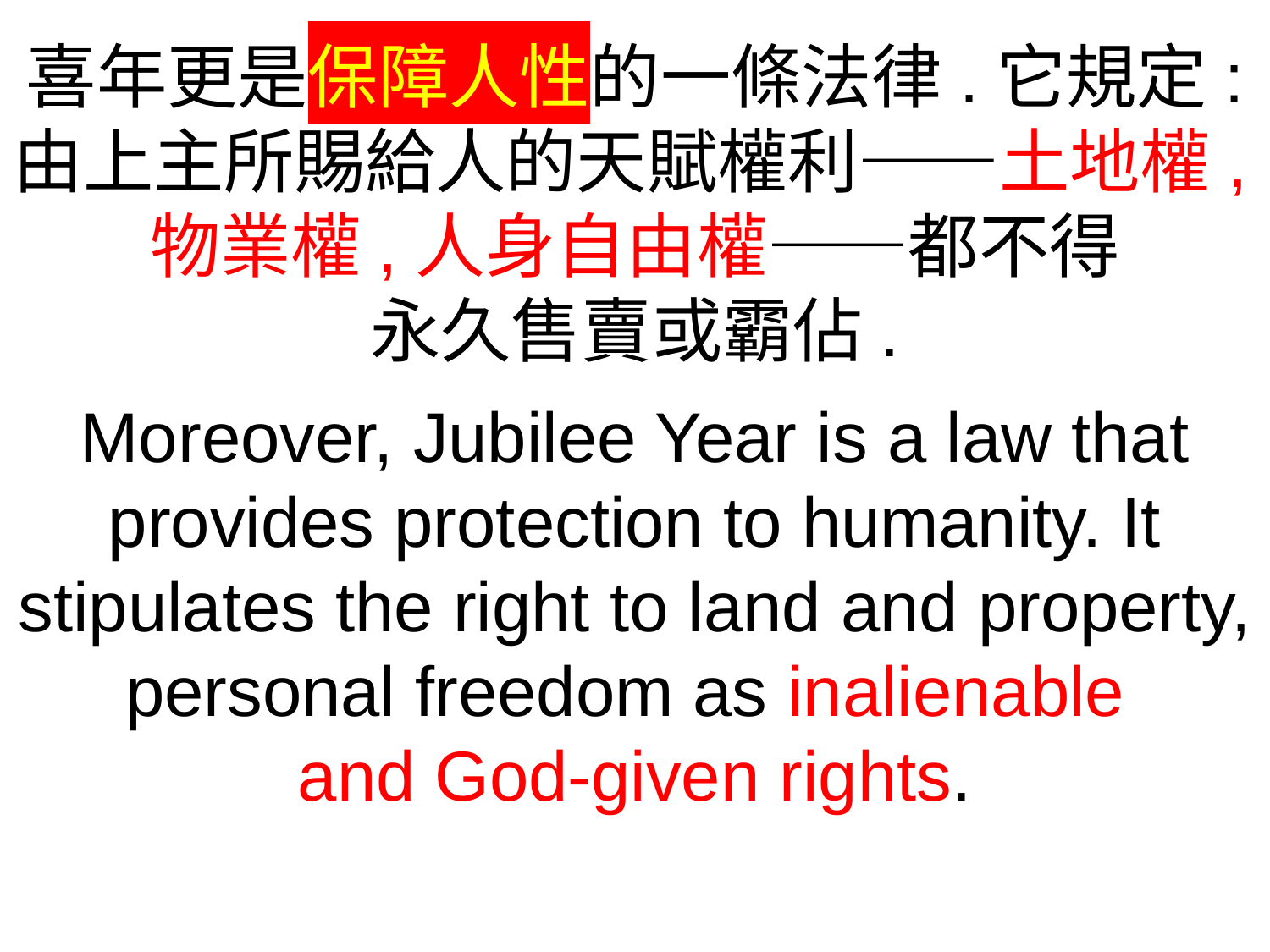

喜年更是保障人性的一條法律.它規定: 由上主所賜給人的天賦權利——土地權,物業權,人身自由權——都不得
永久售賣或霸佔.
Moreover, Jubilee Year is a law that provides protection to humanity. It stipulates the right to land and property, personal freedom as inalienable
and God-given rights.